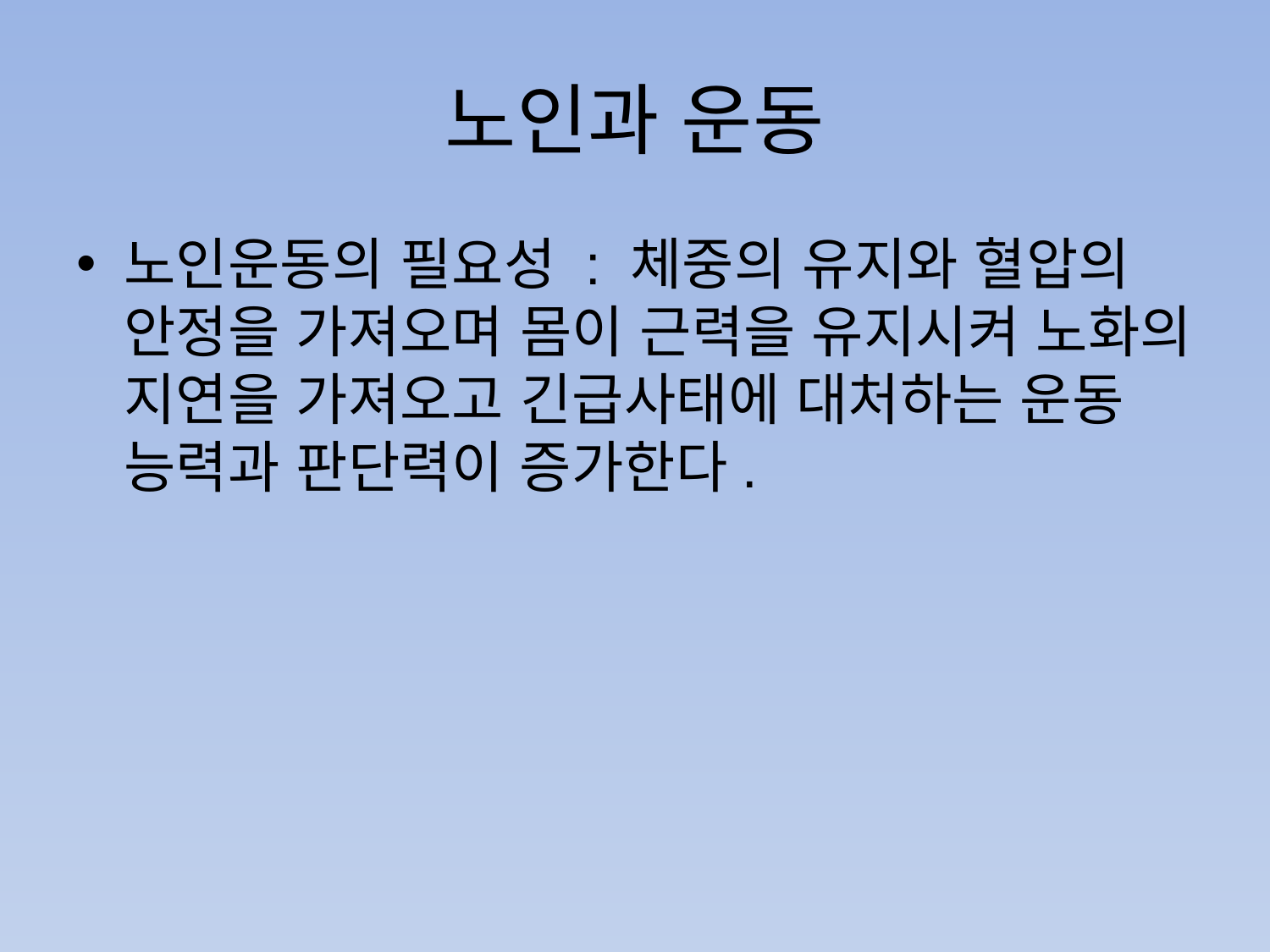

# 노인과 운동
노인운동의 필요성 : 체중의 유지와 혈압의 안정을 가져오며 몸이 근력을 유지시켜 노화의 지연을 가져오고 긴급사태에 대처하는 운동 능력과 판단력이 증가한다.